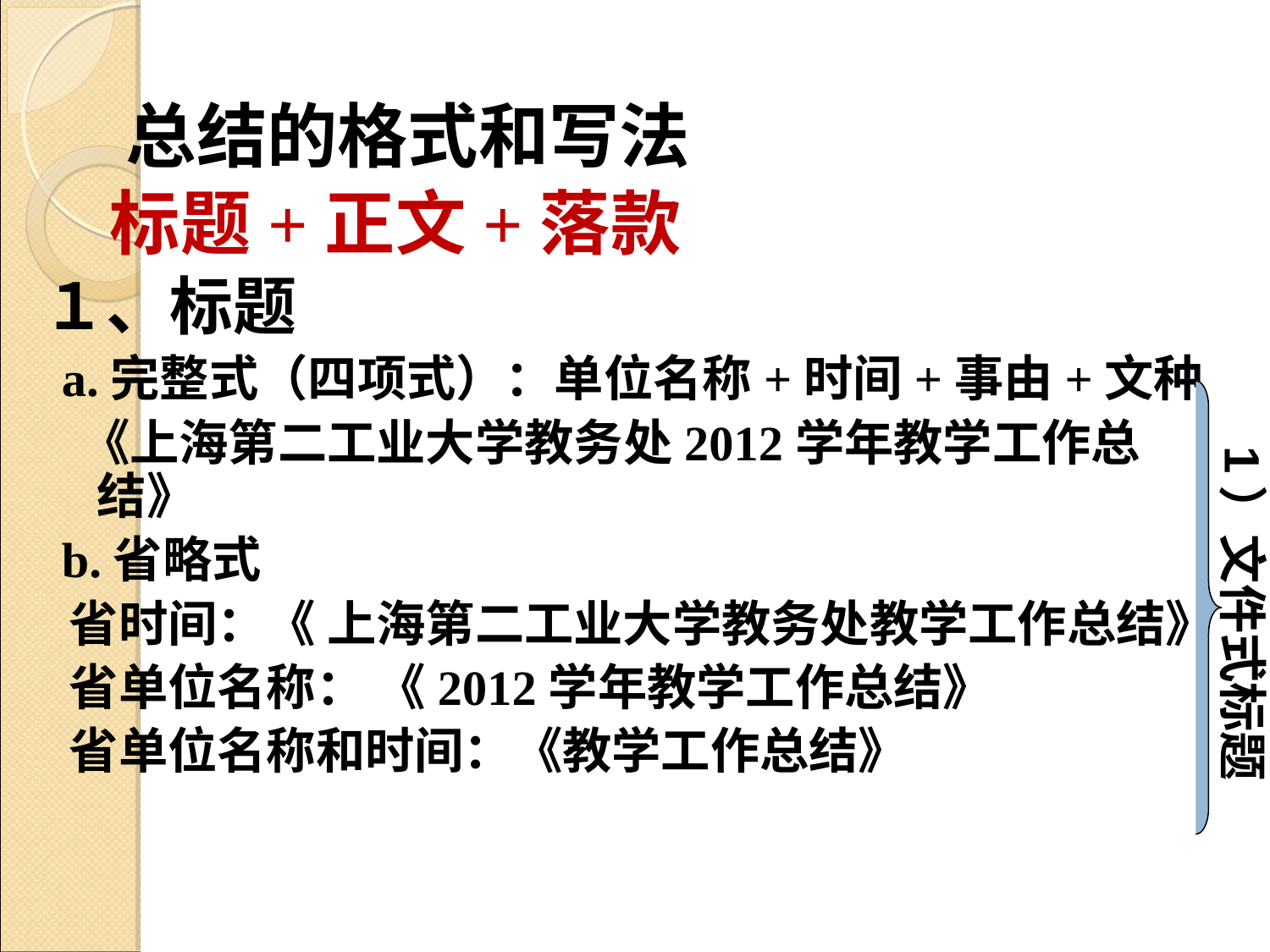

总结的格式和写法
     标题+正文+落款
 １、标题
    a.完整式（四项式）：单位名称+时间+事由+文种
     《上海第二工业大学教务处2012学年教学工作总结》
    b.省略式
    省时间：《 上海第二工业大学教务处教学工作总结》
    省单位名称： 《2012学年教学工作总结》
    省单位名称和时间：《教学工作总结》

1）文件式标题